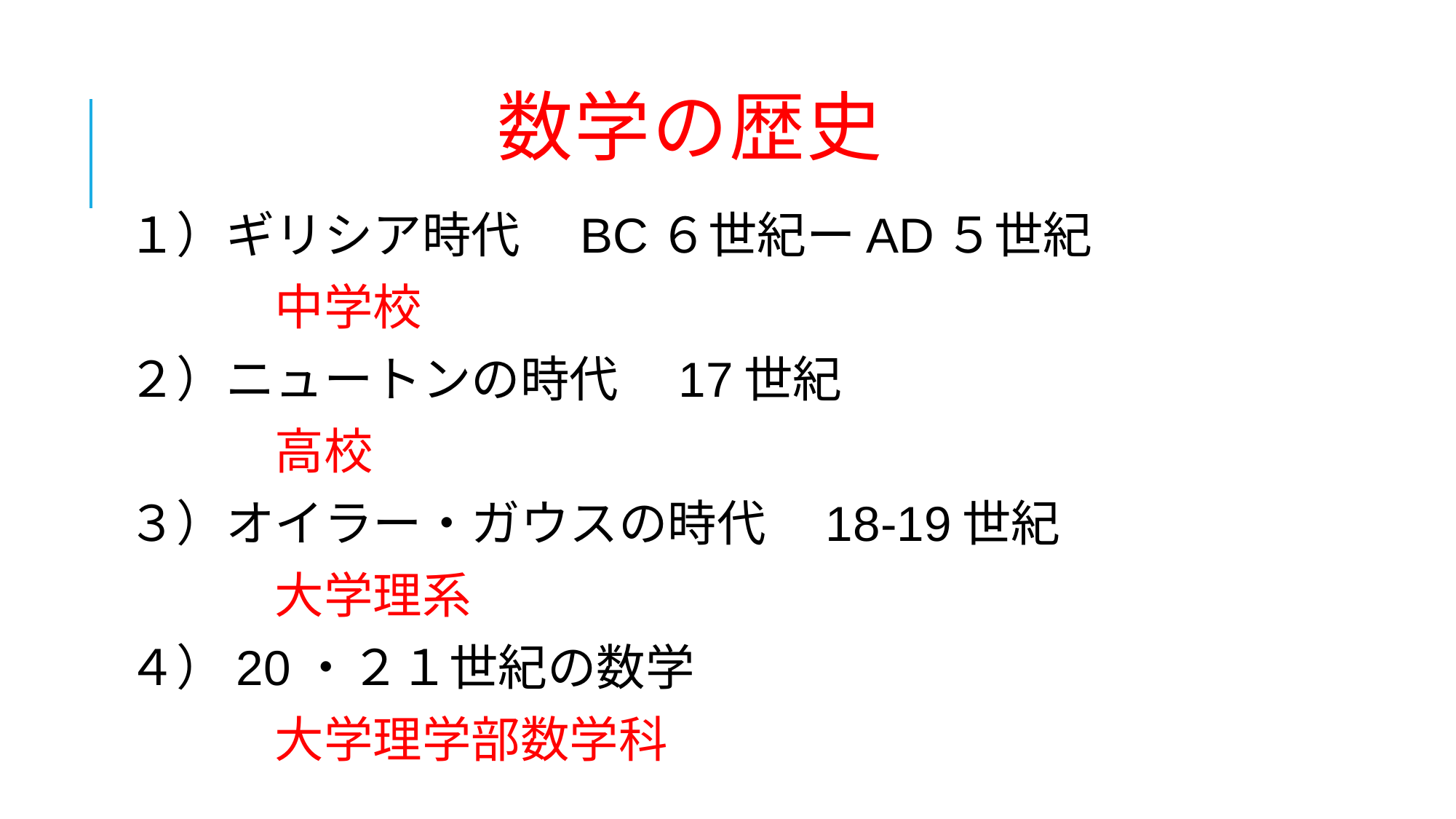

# 数学の歴史
１）ギリシア時代　BC６世紀ーAD５世紀
　　　中学校
２）ニュートンの時代　17世紀
　　　高校
３）オイラー・ガウスの時代　18-19世紀
　　　大学理系
４）20・２１世紀の数学
　　　大学理学部数学科